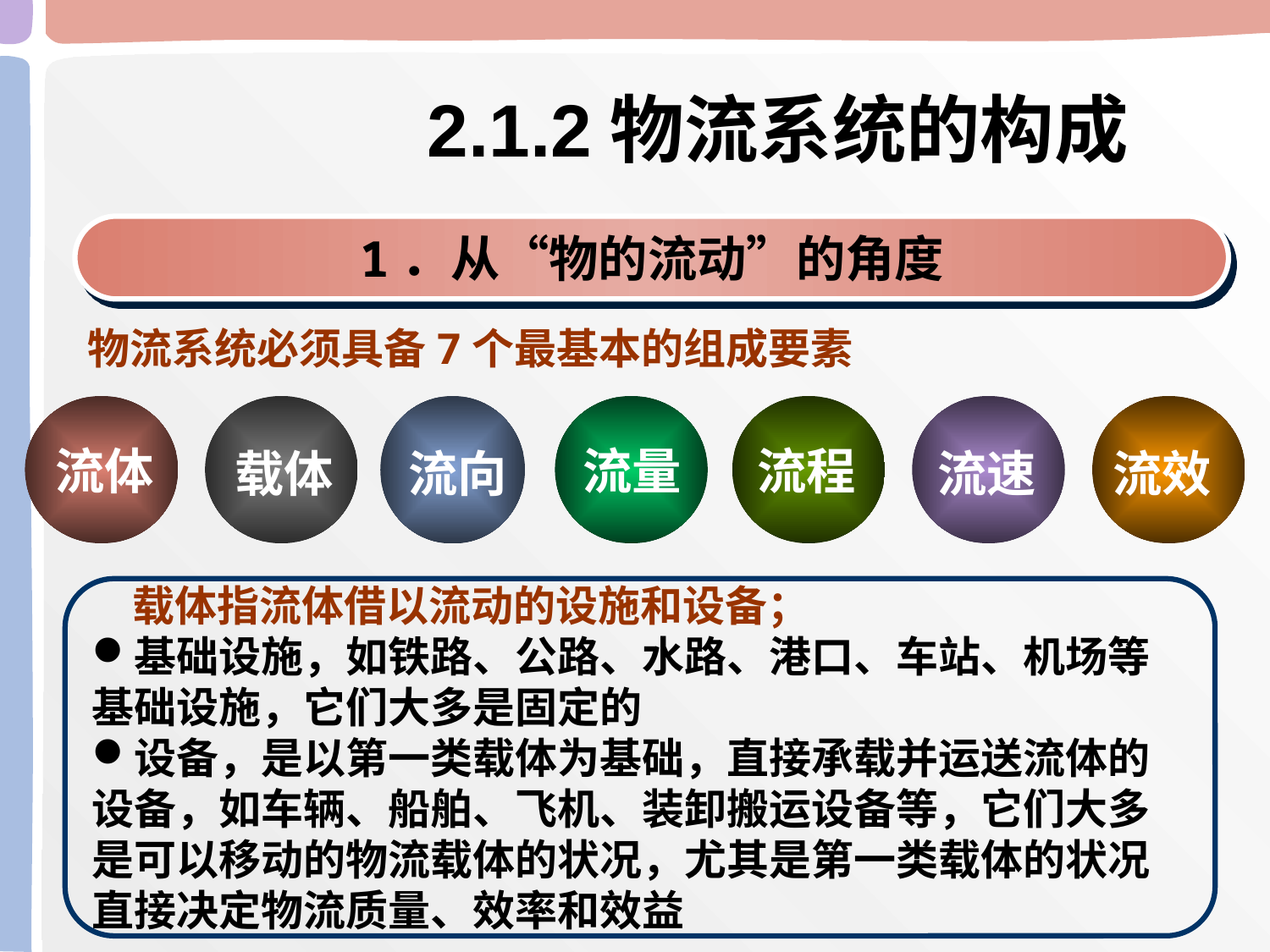

# 2.1.2物流系统的构成
1．从“物的流动”的角度
物流系统必须具备7个最基本的组成要素

流体

载体

流向

流量
流程
流速
流效
    载体指流体借以流动的设施和设备；
基础设施，如铁路、公路、水路、港口、车站、机场等基础设施，它们大多是固定的
设备，是以第一类载体为基础，直接承载并运送流体的设备，如车辆、船舶、飞机、装卸搬运设备等，它们大多是可以移动的物流载体的状况，尤其是第一类载体的状况直接决定物流质量、效率和效益